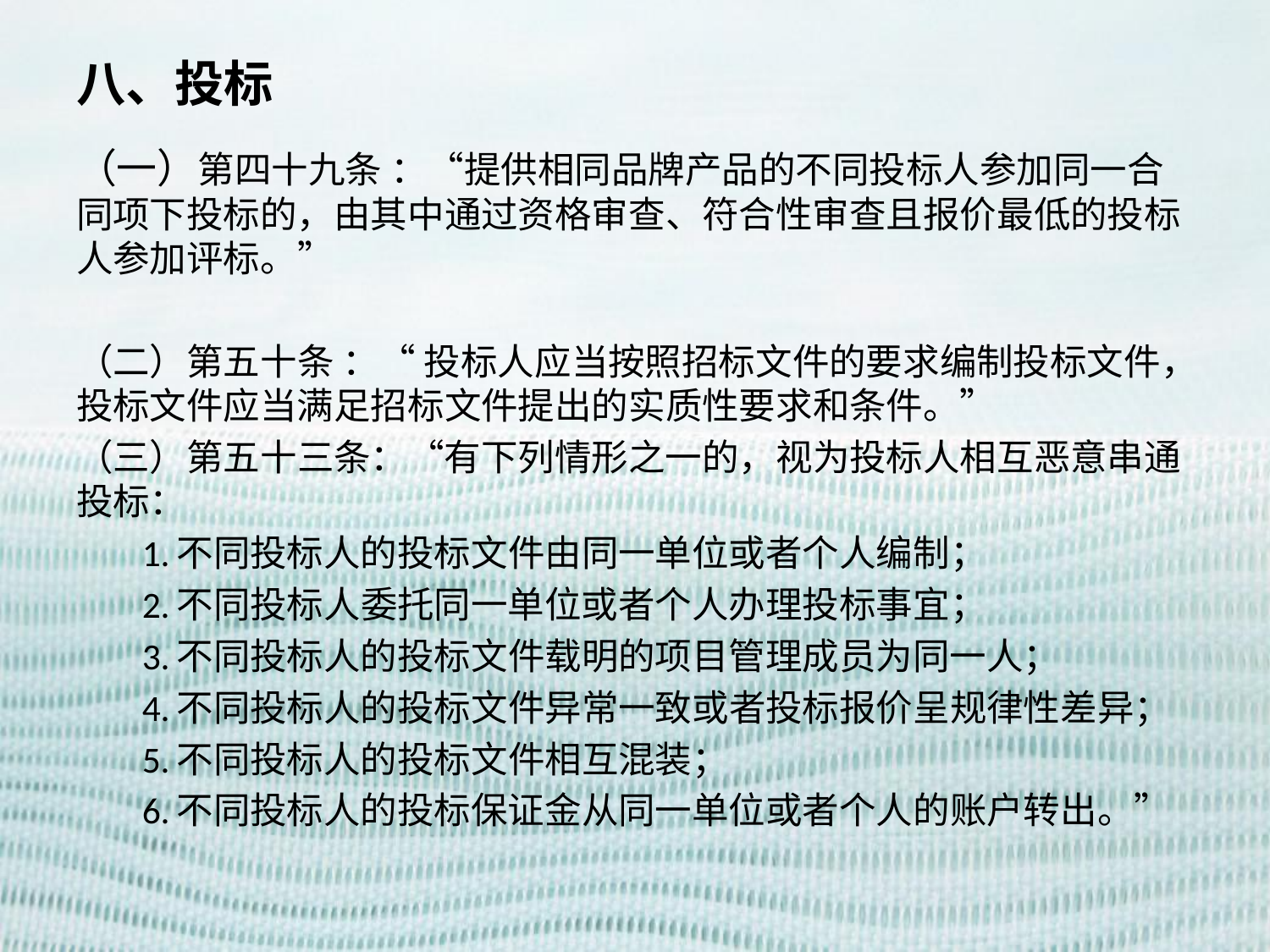

# 八、投标
（一）第四十九条 ：“提供相同品牌产品的不同投标人参加同一合同项下投标的，由其中通过资格审查、符合性审查且报价最低的投标人参加评标。”

（二）第五十条 ：“ 投标人应当按照招标文件的要求编制投标文件，投标文件应当满足招标文件提出的实质性要求和条件。”
（三）第五十三条：“有下列情形之一的，视为投标人相互恶意串通投标：
        1.不同投标人的投标文件由同一单位或者个人编制；
        2.不同投标人委托同一单位或者个人办理投标事宜；
        3.不同投标人的投标文件载明的项目管理成员为同一人；
        4.不同投标人的投标文件异常一致或者投标报价呈规律性差异；
        5.不同投标人的投标文件相互混装；
        6.不同投标人的投标保证金从同一单位或者个人的账户转出。”